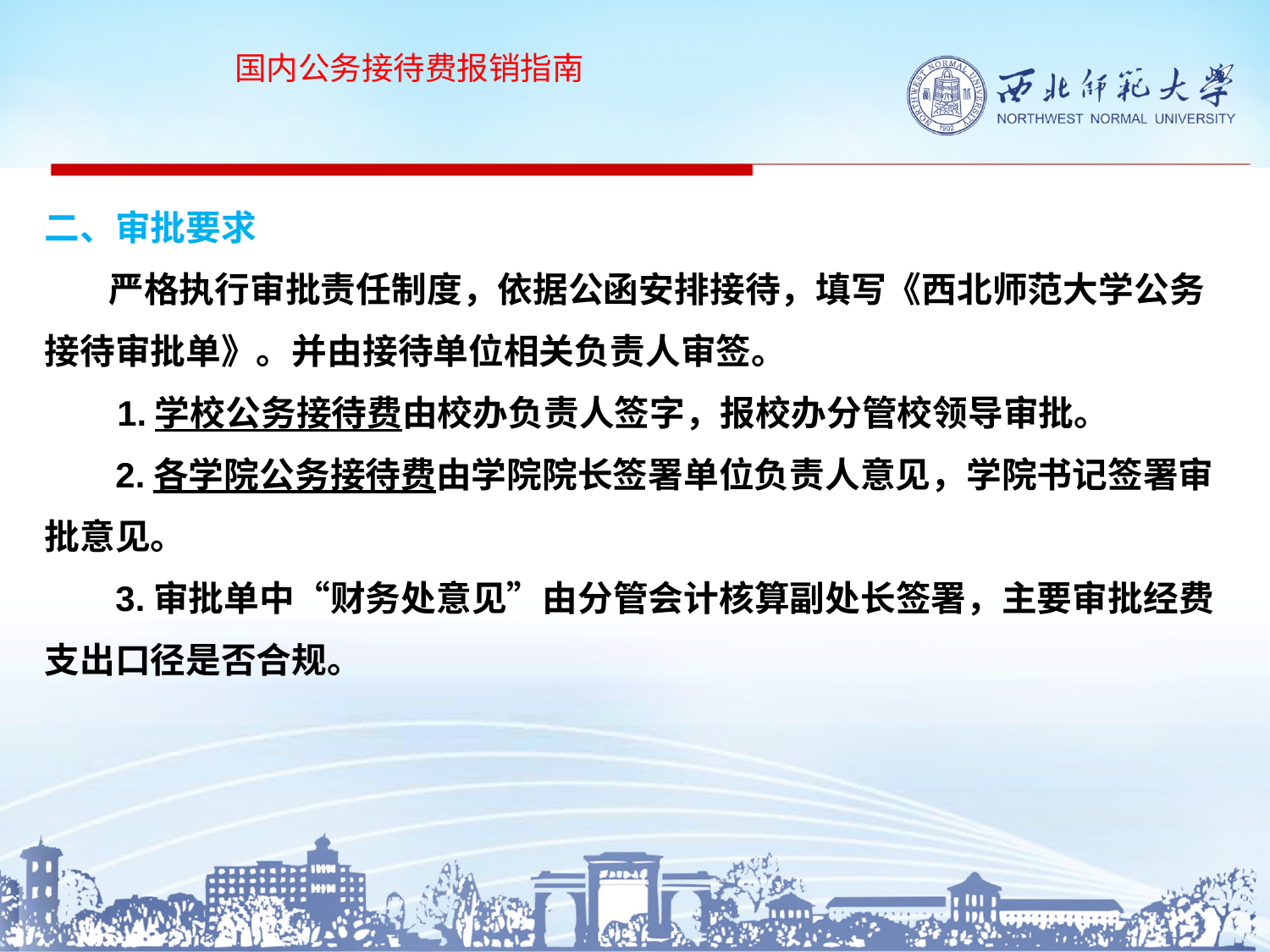

国内公务接待费报销指南
# 二、审批要求 严格执行审批责任制度，依据公函安排接待，填写《西北师范大学公务接待审批单》。并由接待单位相关负责人审签。 1.学校公务接待费由校办负责人签字，报校办分管校领导审批。 2.各学院公务接待费由学院院长签署单位负责人意见，学院书记签署审批意见。 3.审批单中“财务处意见”由分管会计核算副处长签署，主要审批经费支出口径是否合规。